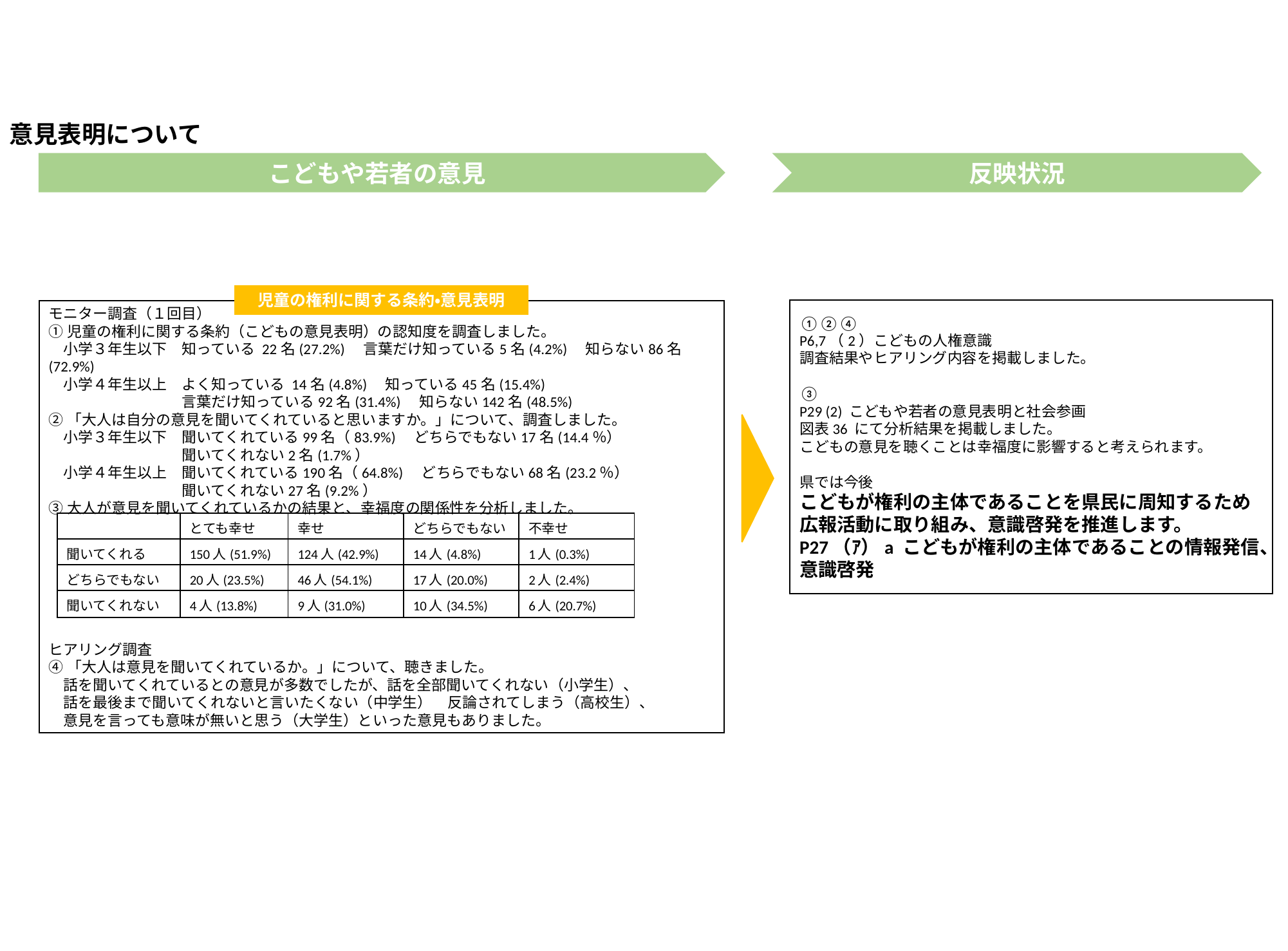

意見表明について
こどもや若者の意見
反映状況
児童の権利に関する条約・意見表明
①②④
P6,7（2）こどもの人権意識
調査結果やヒアリング内容を掲載しました。

③
P29 (2) こどもや若者の意見表明と社会参画
図表36 にて分析結果を掲載しました。
こどもの意見を聴くことは幸福度に影響すると考えられます。

県では今後
こどもが権利の主体であることを県民に周知するため広報活動に取り組み、意識啓発を推進します。
P27（ｱ）a こどもが権利の主体であることの情報発信、意識啓発
モニター調査（１回目）
①児童の権利に関する条約（こどもの意見表明）の認知度を調査しました。
　小学３年生以下　知っている 22名(27.2%)　言葉だけ知っている5名(4.2%)　知らない86名(72.9%)
　小学４年生以上　よく知っている 14名(4.8%)　知っている45名(15.4%)
　　　　　　　　　言葉だけ知っている92名(31.4%)　知らない142名(48.5%)
②「大人は自分の意見を聞いてくれていると思いますか。」について、調査しました。
　小学３年生以下　聞いてくれている99名（83.9%)　どちらでもない17名(14.4％）
　　　　　　　　　聞いてくれない2名(1.7%）
　小学４年生以上　聞いてくれている190名（64.8%)　どちらでもない68名(23.2％）
　　　　　　　　　聞いてくれない27名(9.2%）
③大人が意見を聞いてくれているかの結果と、幸福度の関係性を分析しました。

ヒアリング調査
④「大人は意見を聞いてくれているか。」について、聴きました。
　話を聞いてくれているとの意見が多数でしたが、話を全部聞いてくれない（小学生）、
　話を最後まで聞いてくれないと言いたくない（中学生）　反論されてしまう（高校生）、
　意見を言っても意味が無いと思う（大学生）といった意見もありました。

|  | とても幸せ | 幸せ | どちらでもない | 不幸せ |
| --- | --- | --- | --- | --- |
| 聞いてくれる | 150人(51.9%) | 124人(42.9%) | 14人(4.8%) | 1人(0.3%) |
| どちらでもない | 20人(23.5%) | 46人(54.1%) | 17人(20.0%) | 2人(2.4%) |
| 聞いてくれない | 4人(13.8%) | 9人(31.0%) | 10人(34.5%) | 6人(20.7%) |
意見表明
①～④について
P29~（2）こどもや若者の意見表明と社会参画
図表35に調査結果及びP30にヒアリング内容を記載しました。

県では今後
全てのこどもや若者について意見を表明しやすい環境づくりを進めるとともに、県の施策においても参画を促進します。
P30（ｱ）a 意見を表明しやすい環境づくりの推進
               b 県の政策決定過程へのこどもの参画促進

モニター調査（１回目）
①大人に意見を聞いて欲しいと思うか、またその理由について調査しました。
ヒアリング調査
②大人に意見が言いにくい理由
　大人と話すのは緊張する（小学生）、意見を言うと怒られる（小学生・中学生）
（大人は）話を最後まで聞いてくれない（小学生・中学生）
③大人に意見を言いやすい時
　否定せず最後まで話を聞いてくれる時（小学生）、怒ってない時（小学生）
④大人に意見を言いやすい方法・環境
　対面であること。頼れる大人がいること。